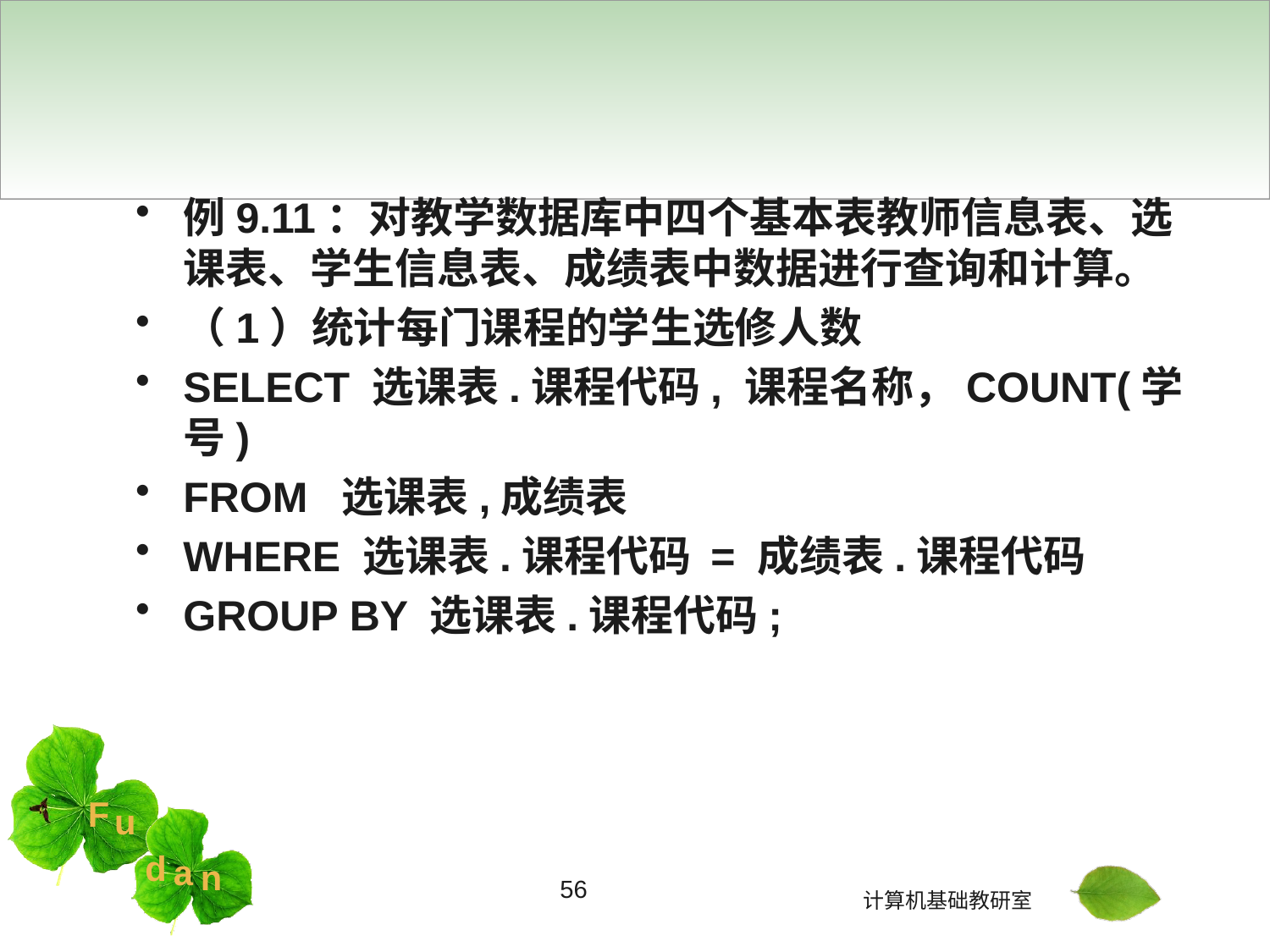

#
例9.11：对教学数据库中四个基本表教师信息表、选课表、学生信息表、成绩表中数据进行查询和计算。
（1）统计每门课程的学生选修人数
SELECT 选课表.课程代码, 课程名称，COUNT(学号)
FROM  选课表,成绩表
WHERE 选课表.课程代码 = 成绩表.课程代码
GROUP BY 选课表.课程代码;

56